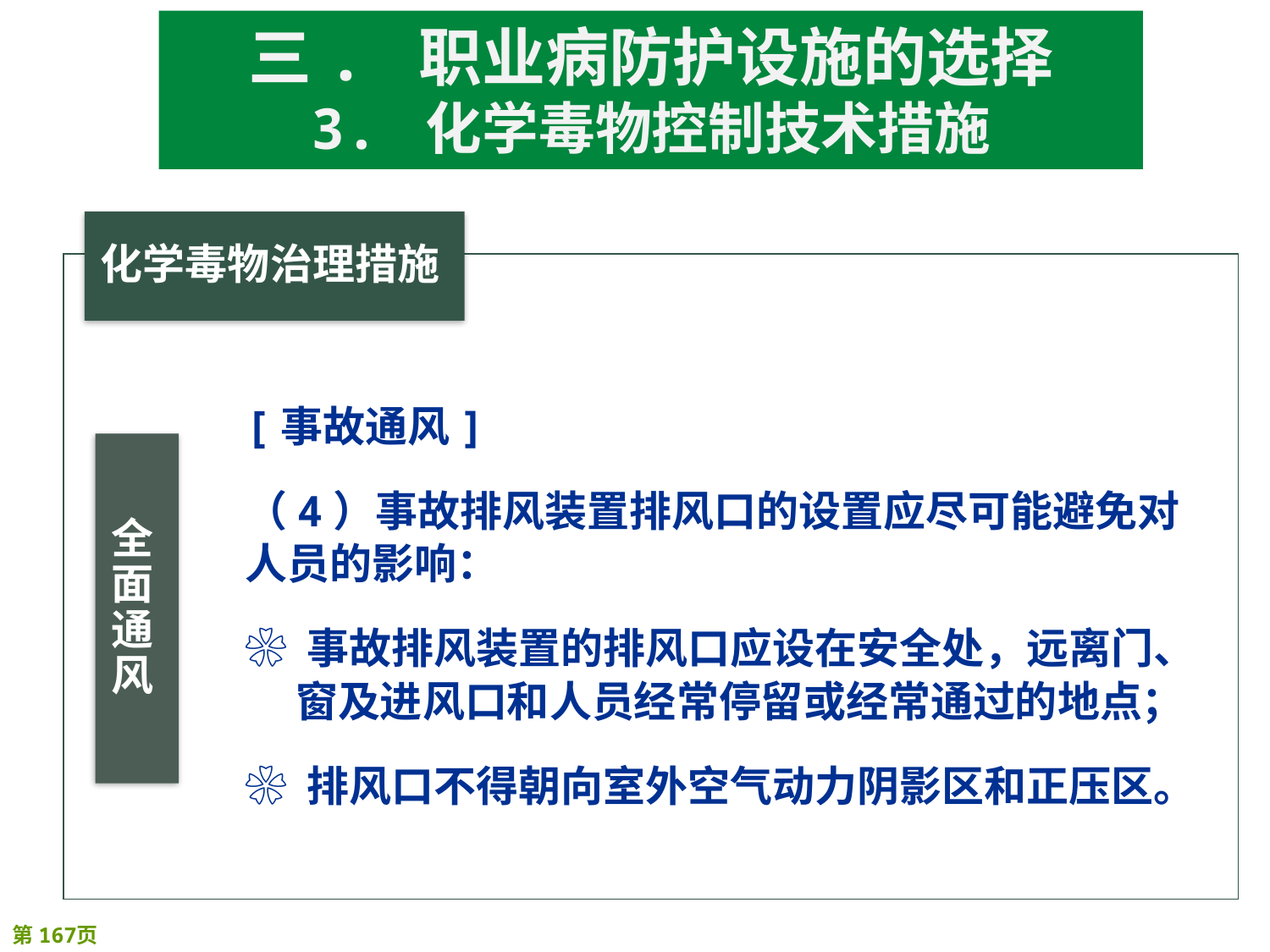

三. 职业病防护设施的选择
3. 化学毒物控制技术措施
化学毒物治理措施

[事故通风]
（4）事故排风装置排风口的设置应尽可能避免对人员的影响：
❀ 事故排风装置的排风口应设在安全处，远离门、窗及进风口和人员经常停留或经常通过的地点；
❀ 排风口不得朝向室外空气动力阴影区和正压区。
全面通风